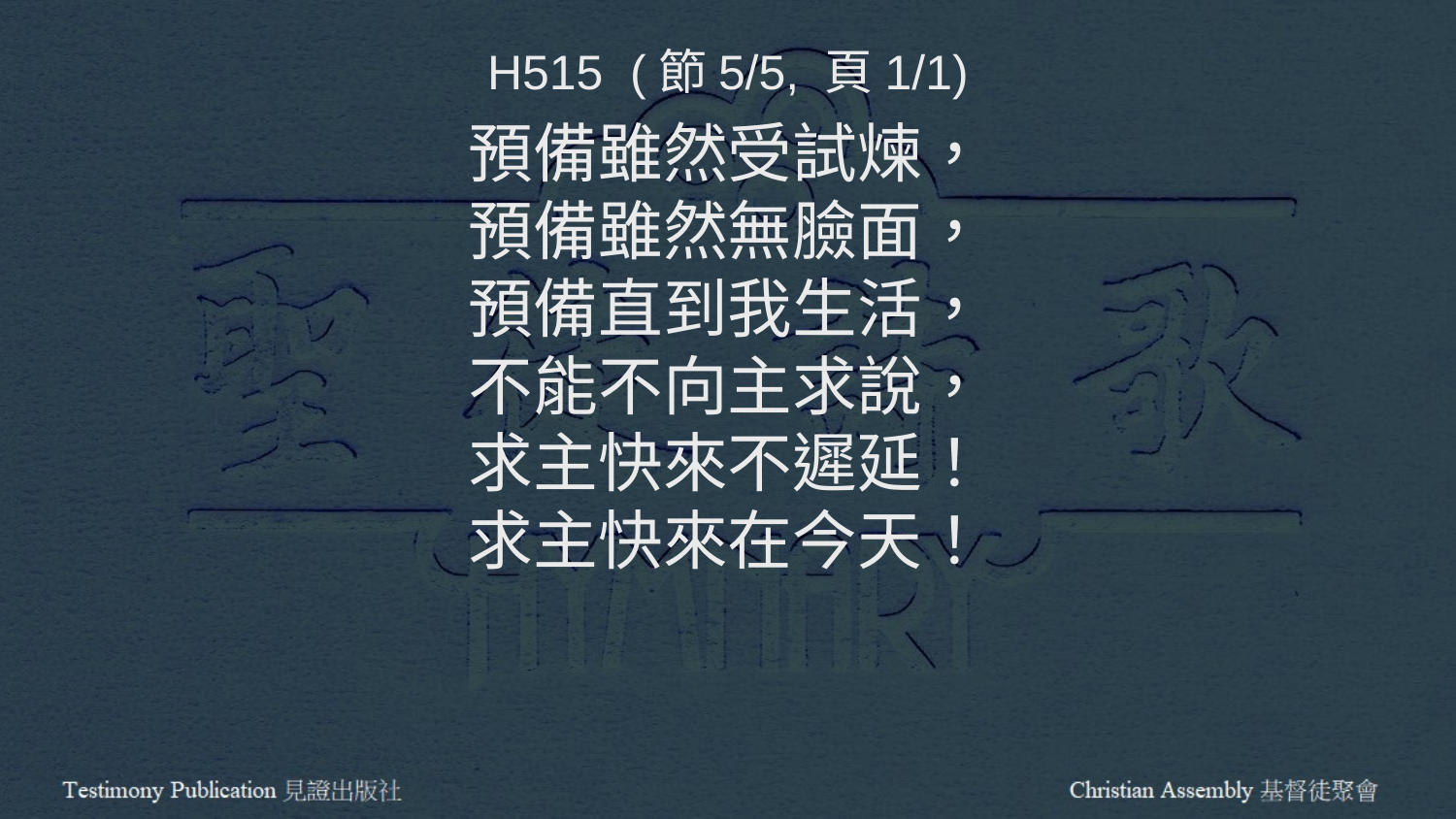

H515  (節5/5, 頁1/1)
預備雖然受試煉，
預備雖然無臉面，
預備直到我生活，
不能不向主求說，
求主快來不遲延！
求主快來在今天！